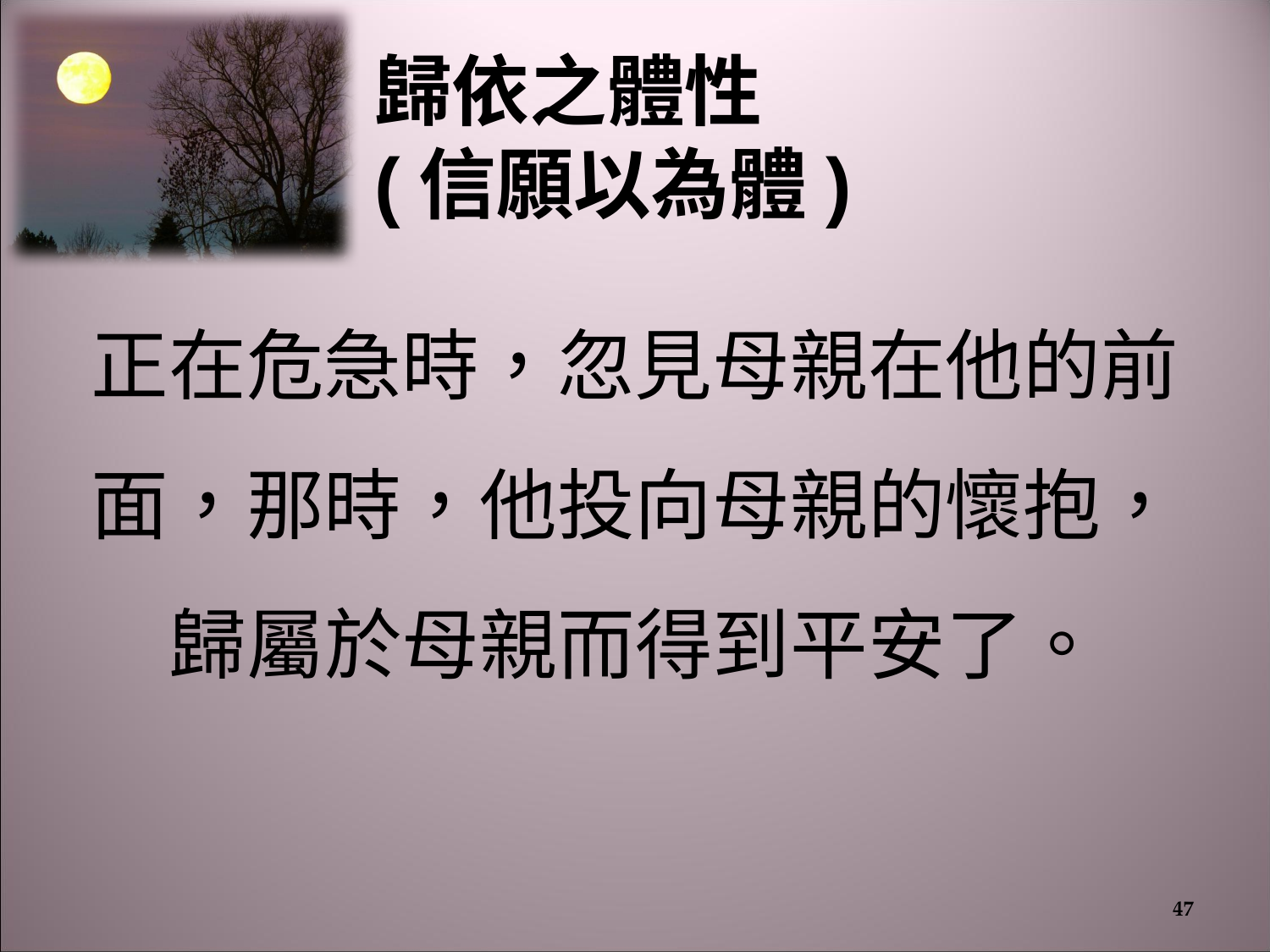

# 歸依之體性 (信願以為體)
正在危急時，忽見母親在他的前面，那時，他投向母親的懷抱，歸屬於母親而得到平安了。

47